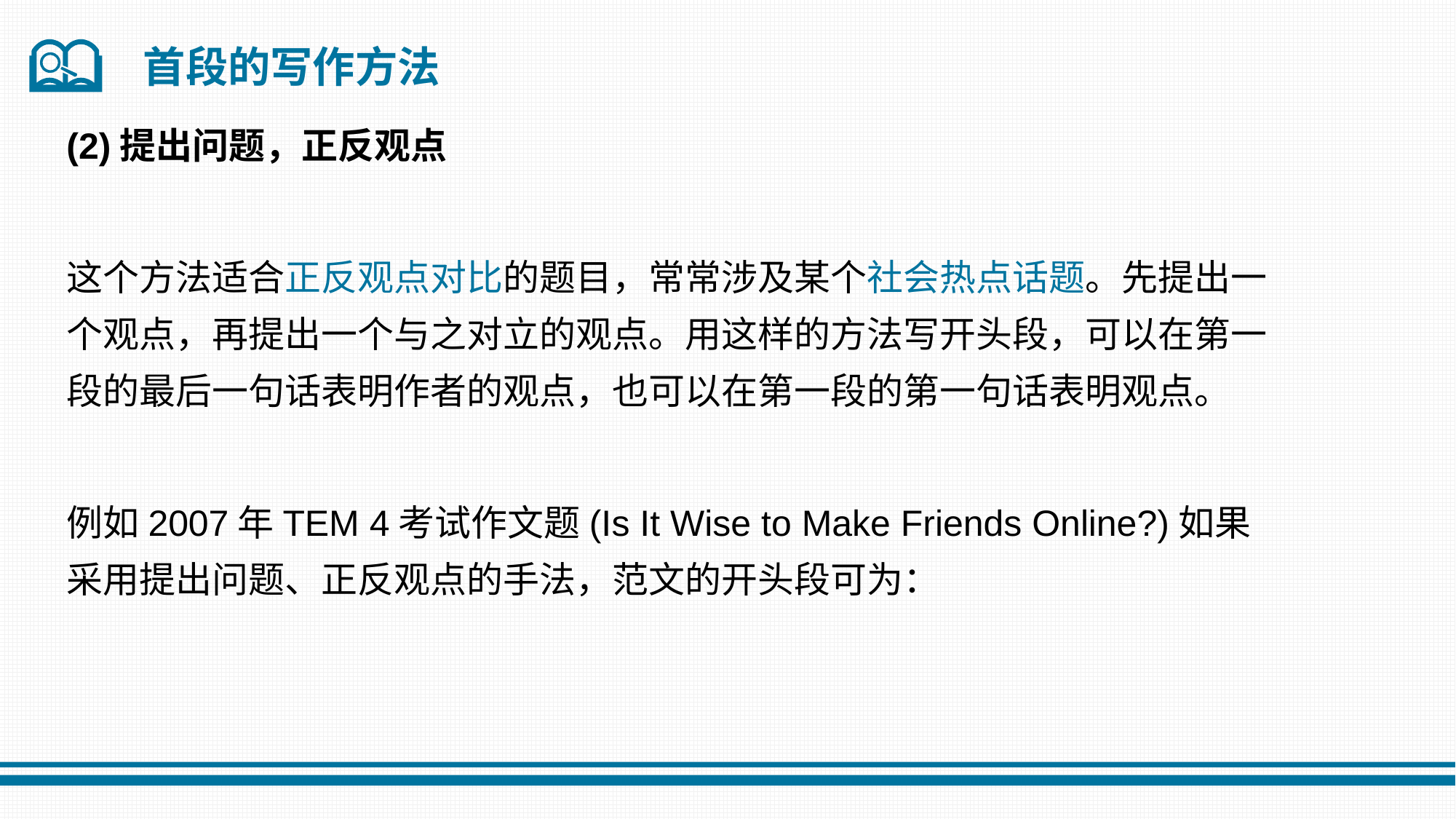

首段的写作方法
(2)提出问题，正反观点

这个方法适合正反观点对比的题目，常常涉及某个社会热点话题。先提出一个观点，再提出一个与之对立的观点。用这样的方法写开头段，可以在第一段的最后一句话表明作者的观点，也可以在第一段的第一句话表明观点。

例如2007年TEM 4考试作文题(Is It Wise to Make Friends Online?)如果采用提出问题、正反观点的手法，范文的开头段可为：